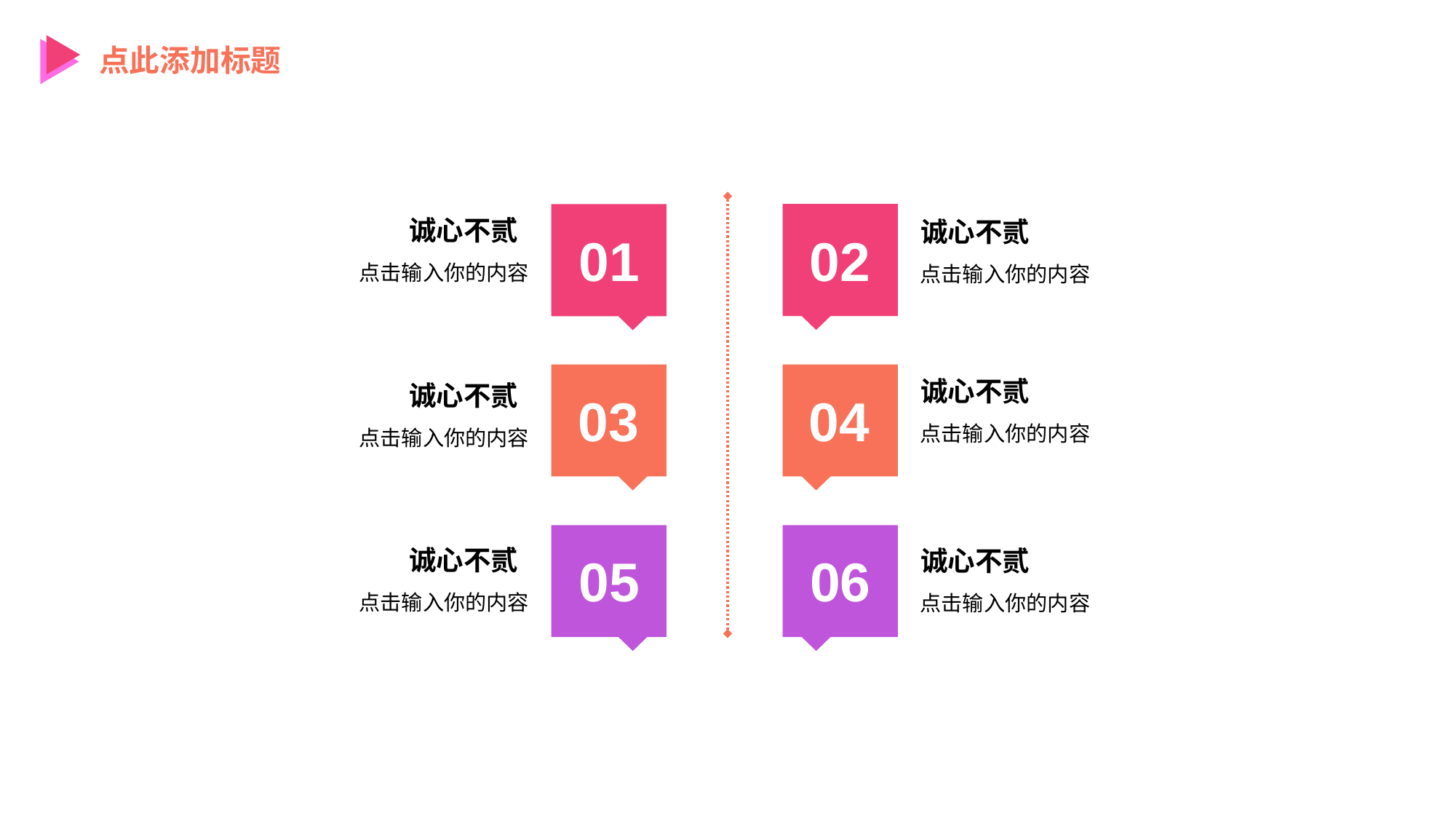

点此添加标题

诚心不贰
点击输入你的内容
诚心不贰
点击输入你的内容
01
02

诚心不贰
点击输入你的内容
诚心不贰
点击输入你的内容
03
04

诚心不贰
点击输入你的内容
诚心不贰
点击输入你的内容
05
06